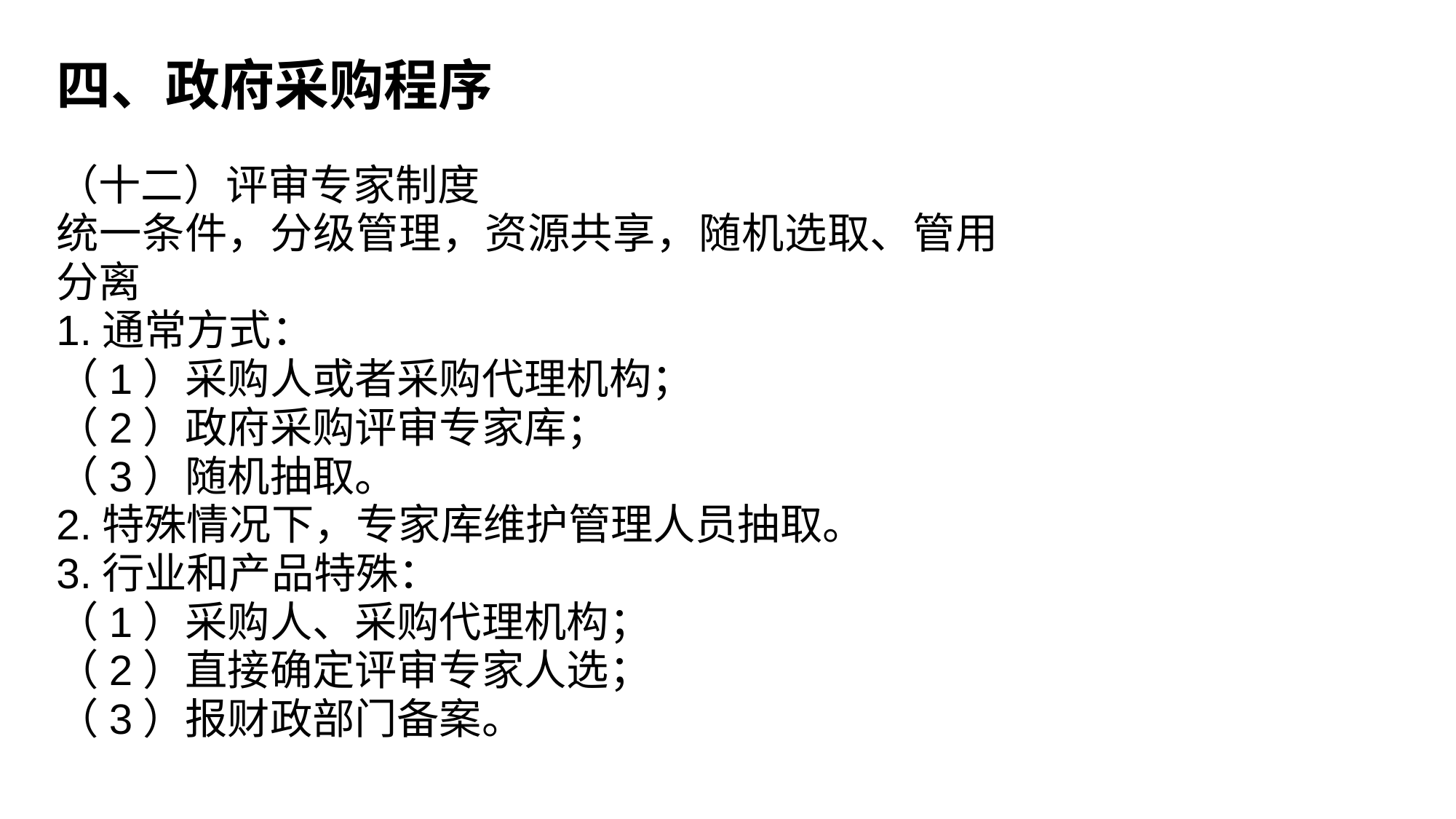

四、政府采购程序
（十二）评审专家制度
统一条件，分级管理，资源共享，随机选取、管用分离
1.通常方式：
（1）采购人或者采购代理机构；
（2）政府采购评审专家库；
（3）随机抽取。
2.特殊情况下，专家库维护管理人员抽取。
3.行业和产品特殊：
（1）采购人、采购代理机构；
（2）直接确定评审专家人选；
（3）报财政部门备案。